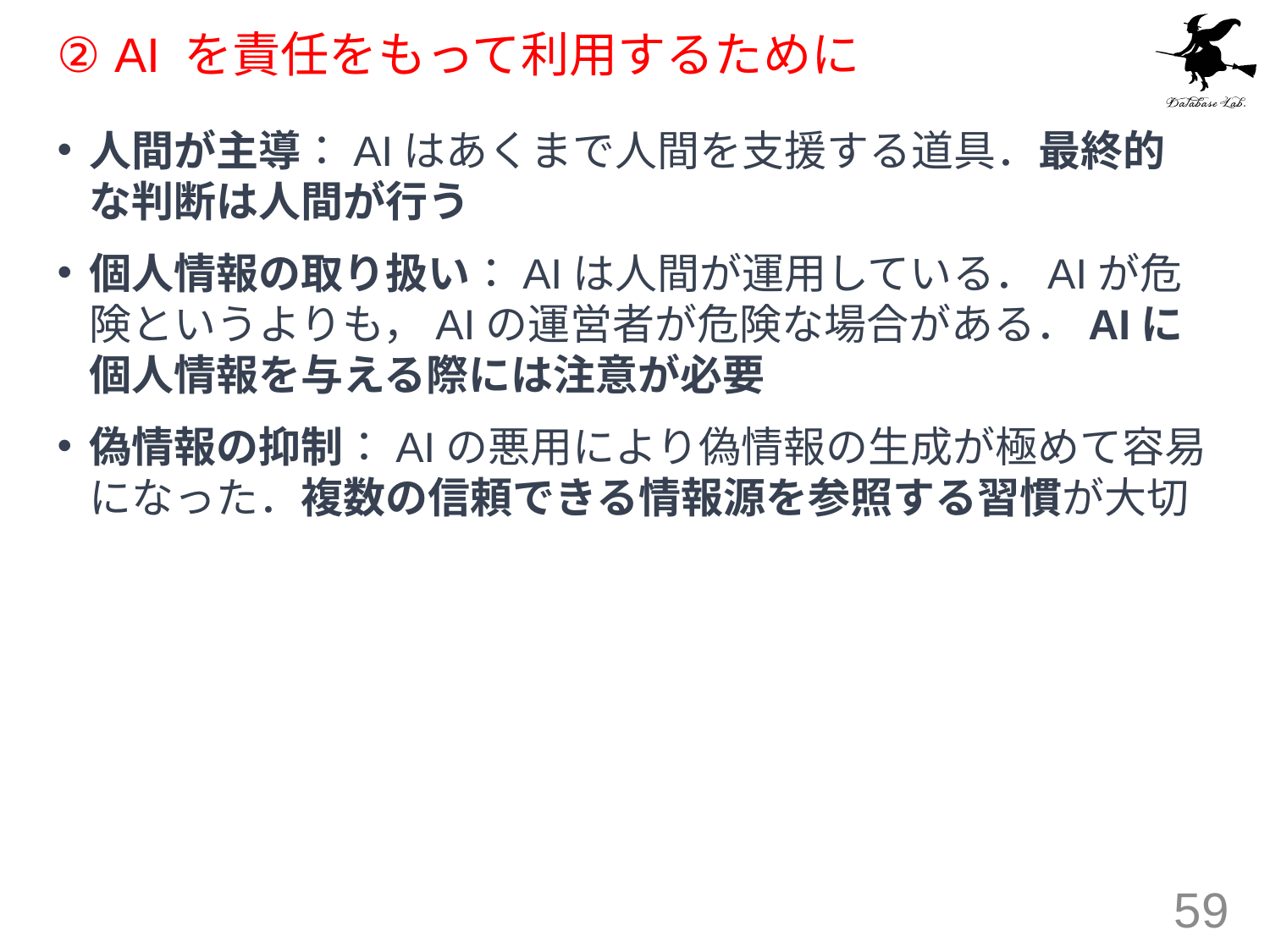

# ② AI を責任をもって利用するために
人間が主導：AIはあくまで人間を支援する道具．最終的な判断は人間が行う
個人情報の取り扱い：AIは人間が運用している．AIが危険というよりも，AIの運営者が危険な場合がある．AIに個人情報を与える際には注意が必要
偽情報の抑制：AIの悪用により偽情報の生成が極めて容易になった．複数の信頼できる情報源を参照する習慣が大切
59